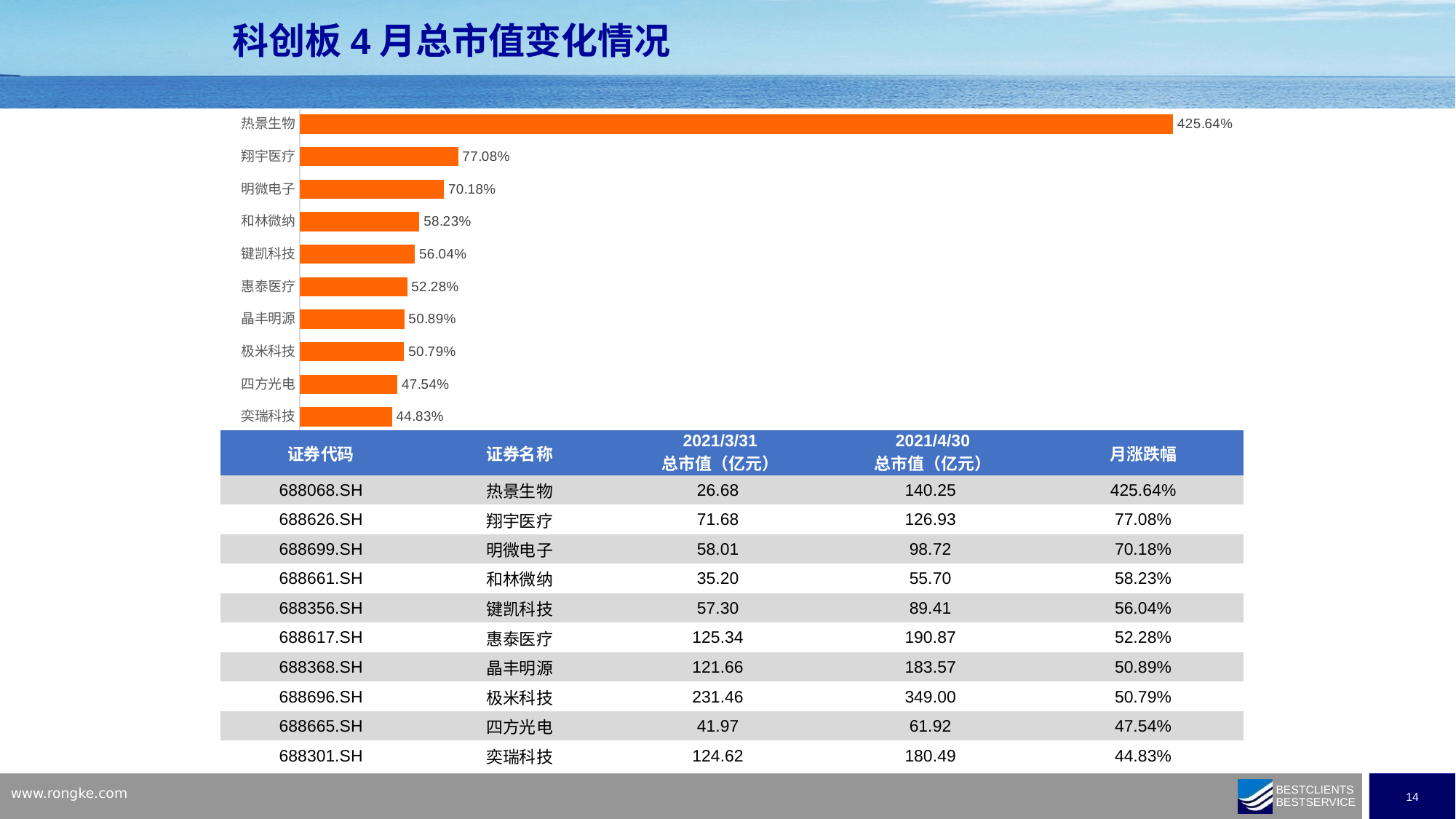

科创板4月总市值变化情况

### Chart

| Category |  |
|---|---|
| 热景生物 | 4.256414388618629 |
| 翔宇医疗 | 0.7707589285714285 |
| 明微电子 | 0.7017963349250953 |
| 和林微纳 | 0.582272727272727 |
| 键凯科技 | 0.5604188481675394 |
| 惠泰医疗 | 0.522818805868217 |
| 晶丰明源 | 0.5089117211902021 |
| 极米科技 | 0.5078524983258084 |
| 四方光电 | 0.4753961634695578 |
| 奕瑞科技 | 0.4483051643079472 |
| 证券代码 | 证券名称 | 2021/3/31 总市值（亿元） | 2021/4/30 总市值（亿元） | 月涨跌幅 |
| --- | --- | --- | --- | --- |
| 688068.SH | 热景生物 | 26.68 | 140.25 | 425.64% |
| 688626.SH | 翔宇医疗 | 71.68 | 126.93 | 77.08% |
| 688699.SH | 明微电子 | 58.01 | 98.72 | 70.18% |
| 688661.SH | 和林微纳 | 35.20 | 55.70 | 58.23% |
| 688356.SH | 键凯科技 | 57.30 | 89.41 | 56.04% |
| 688617.SH | 惠泰医疗 | 125.34 | 190.87 | 52.28% |
| 688368.SH | 晶丰明源 | 121.66 | 183.57 | 50.89% |
| 688696.SH | 极米科技 | 231.46 | 349.00 | 50.79% |
| 688665.SH | 四方光电 | 41.97 | 61.92 | 47.54% |
| 688301.SH | 奕瑞科技 | 124.62 | 180.49 | 44.83% |